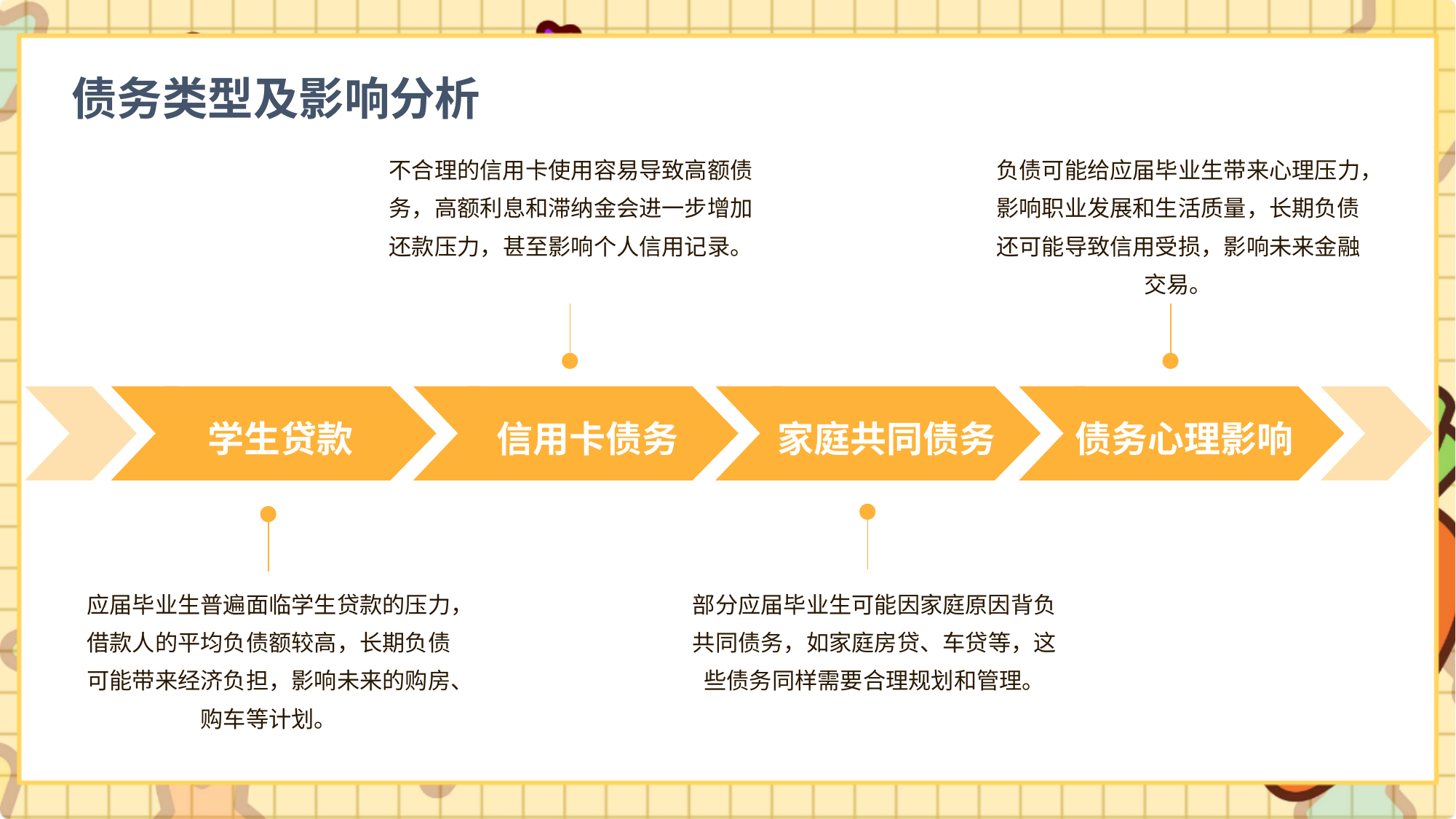

债务类型及影响分析
不合理的信用卡使用容易导致高额债务，高额利息和滞纳金会进一步增加还款压力，甚至影响个人信用记录。
负债可能给应届毕业生带来心理压力，影响职业发展和生活质量，长期负债还可能导致信用受损，影响未来金融交易。

学生贷款
信用卡债务
家庭共同债务
债务心理影响

应届毕业生普遍面临学生贷款的压力，借款人的平均负债额较高，长期负债可能带来经济负担，影响未来的购房、购车等计划。
部分应届毕业生可能因家庭原因背负共同债务，如家庭房贷、车贷等，这些债务同样需要合理规划和管理。